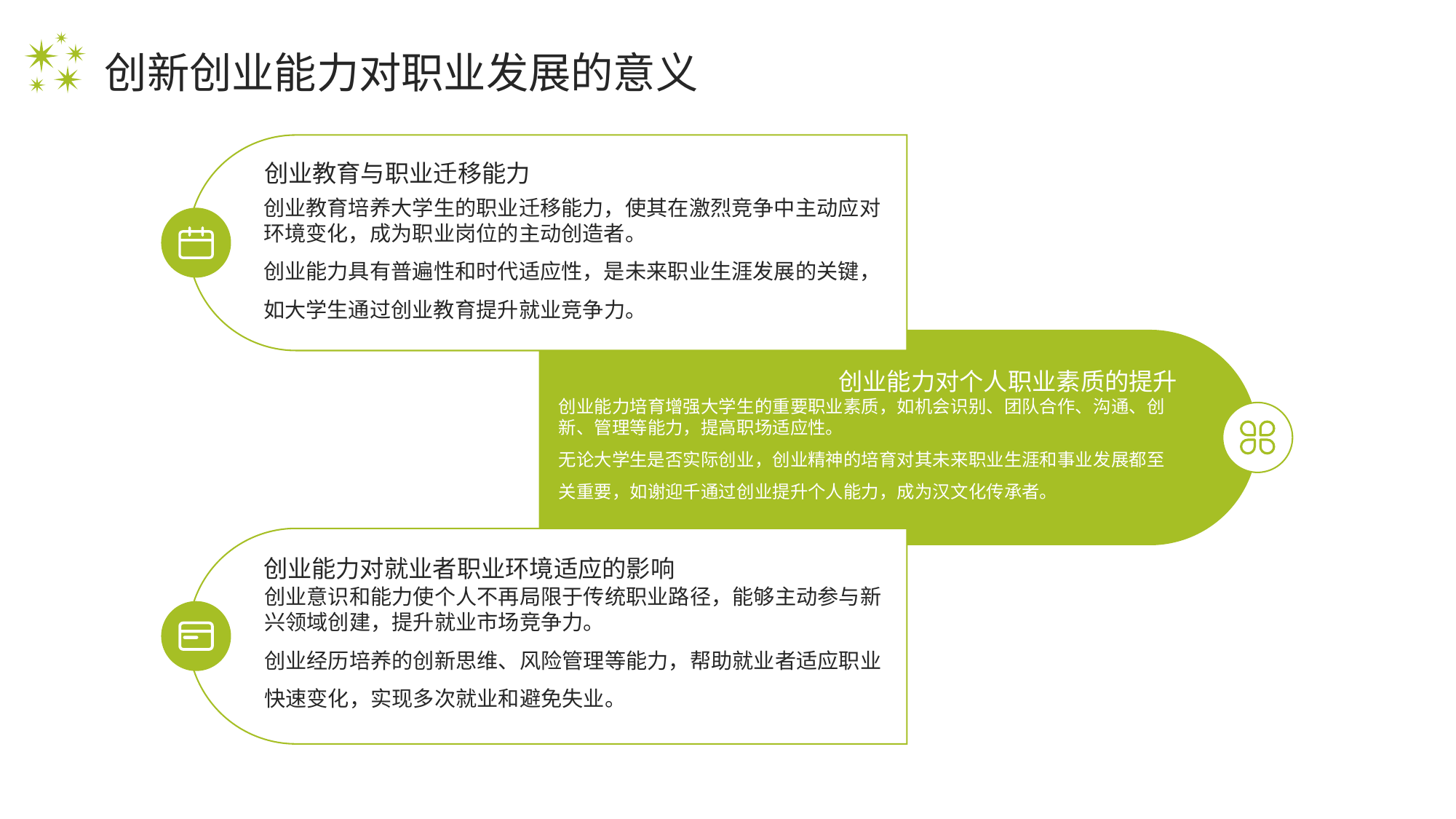

创新创业能力对职业发展的意义

创业教育与职业迁移能力
创业教育培养大学生的职业迁移能力，使其在激烈竞争中主动应对环境变化，成为职业岗位的主动创造者。
创业能力具有普遍性和时代适应性，是未来职业生涯发展的关键，如大学生通过创业教育提升就业竞争力。

创业能力对个人职业素质的提升
创业能力培育增强大学生的重要职业素质，如机会识别、团队合作、沟通、创新、管理等能力，提高职场适应性。
无论大学生是否实际创业，创业精神的培育对其未来职业生涯和事业发展都至关重要，如谢迎千通过创业提升个人能力，成为汉文化传承者。

创业能力对就业者职业环境适应的影响
创业意识和能力使个人不再局限于传统职业路径，能够主动参与新兴领域创建，提升就业市场竞争力。
创业经历培养的创新思维、风险管理等能力，帮助就业者适应职业快速变化，实现多次就业和避免失业。